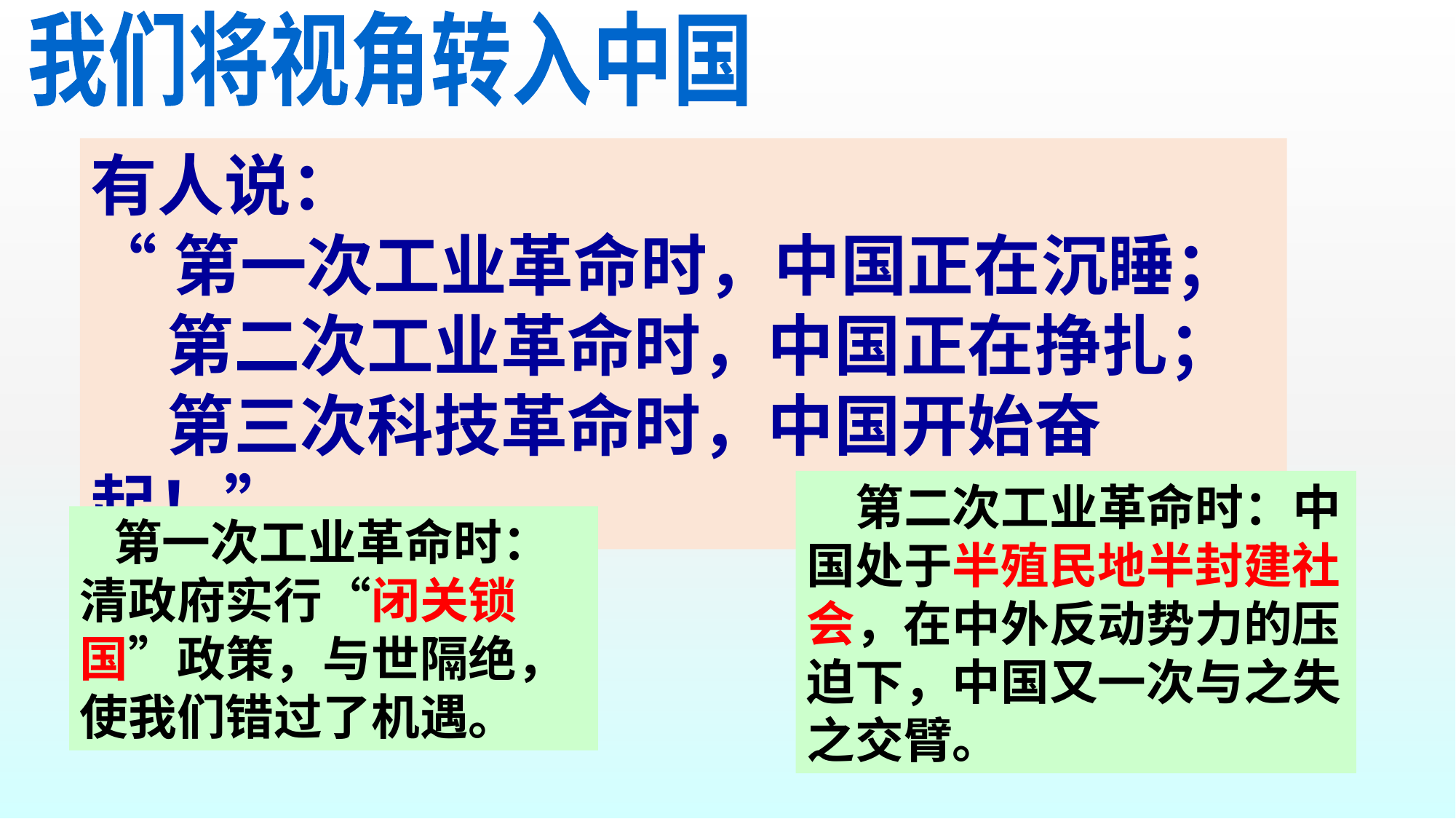

我们将视角转入中国

有人说：
“第一次工业革命时，中国正在沉睡；
    第二次工业革命时，中国正在挣扎；
    第三次科技革命时，中国开始奋起！”
    第二次工业革命时：中国处于半殖民地半封建社会，在中外反动势力的压迫下，中国又一次与之失之交臂。
  第一次工业革命时：清政府实行“闭关锁国”政策，与世隔绝，使我们错过了机遇。